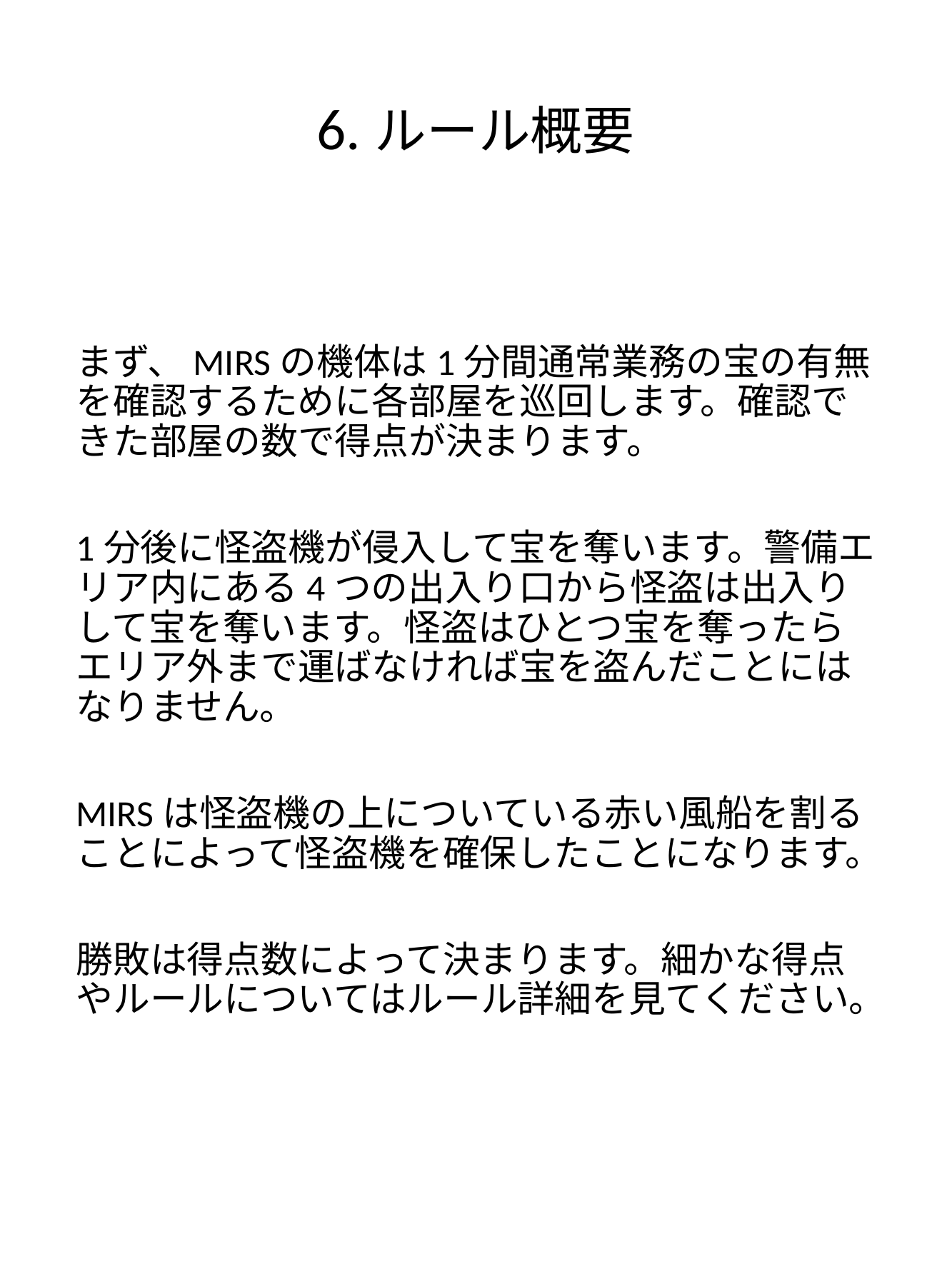

# 6.ルール概要
まず、MIRSの機体は1分間通常業務の宝の有無を確認するために各部屋を巡回します。確認できた部屋の数で得点が決まります。

1分後に怪盗機が侵入して宝を奪います。警備エリア内にある4つの出入り口から怪盗は出入りして宝を奪います。怪盗はひとつ宝を奪ったらエリア外まで運ばなければ宝を盗んだことにはなりません。

MIRSは怪盗機の上についている赤い風船を割ることによって怪盗機を確保したことになります。

勝敗は得点数によって決まります。細かな得点やルールについてはルール詳細を見てください。